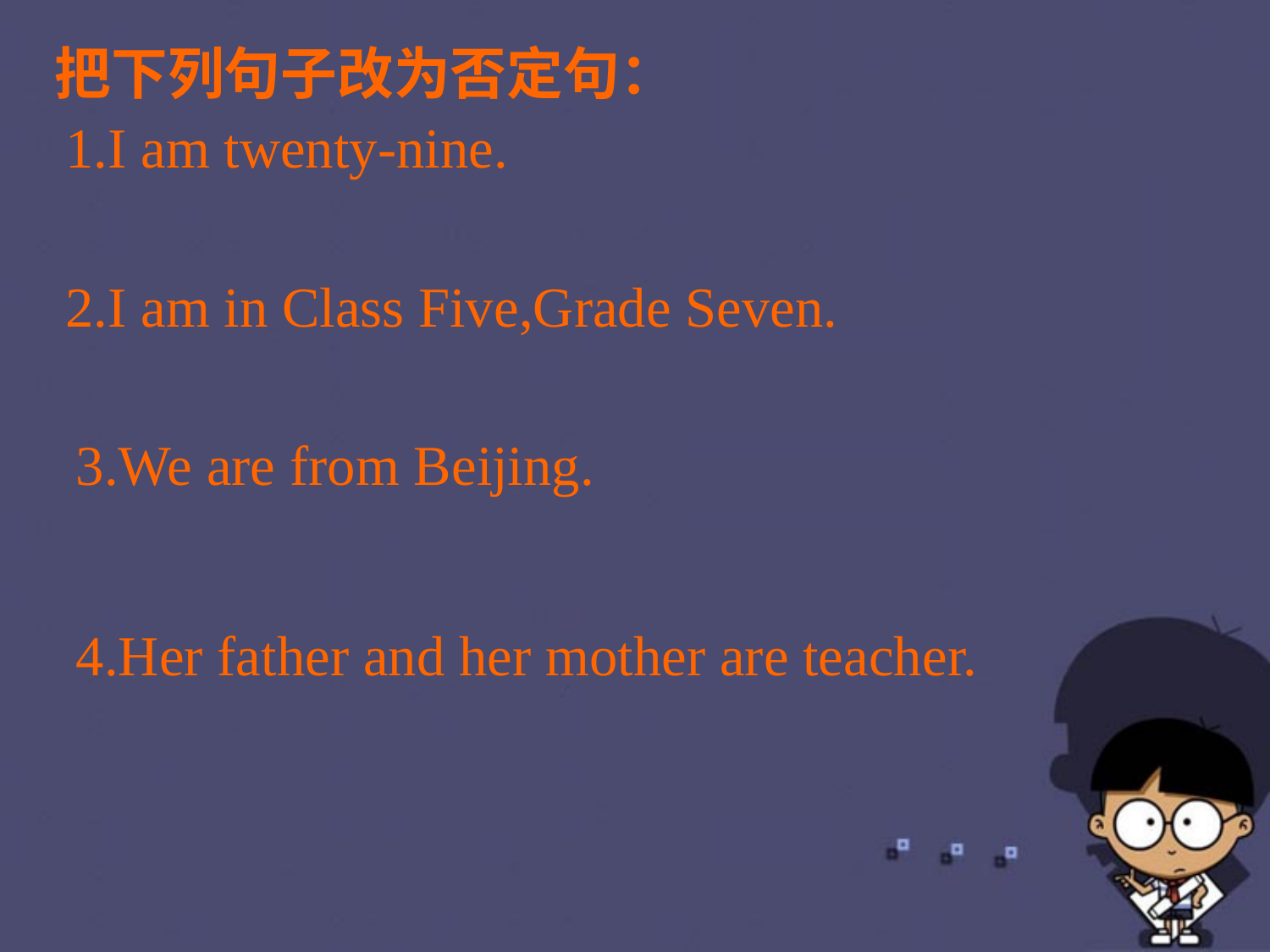

把下列句子改为否定句：
1.I am twenty-nine.
2.I am in Class Five,Grade Seven.
3.We are from Beijing.
4.Her father and her mother are teacher.